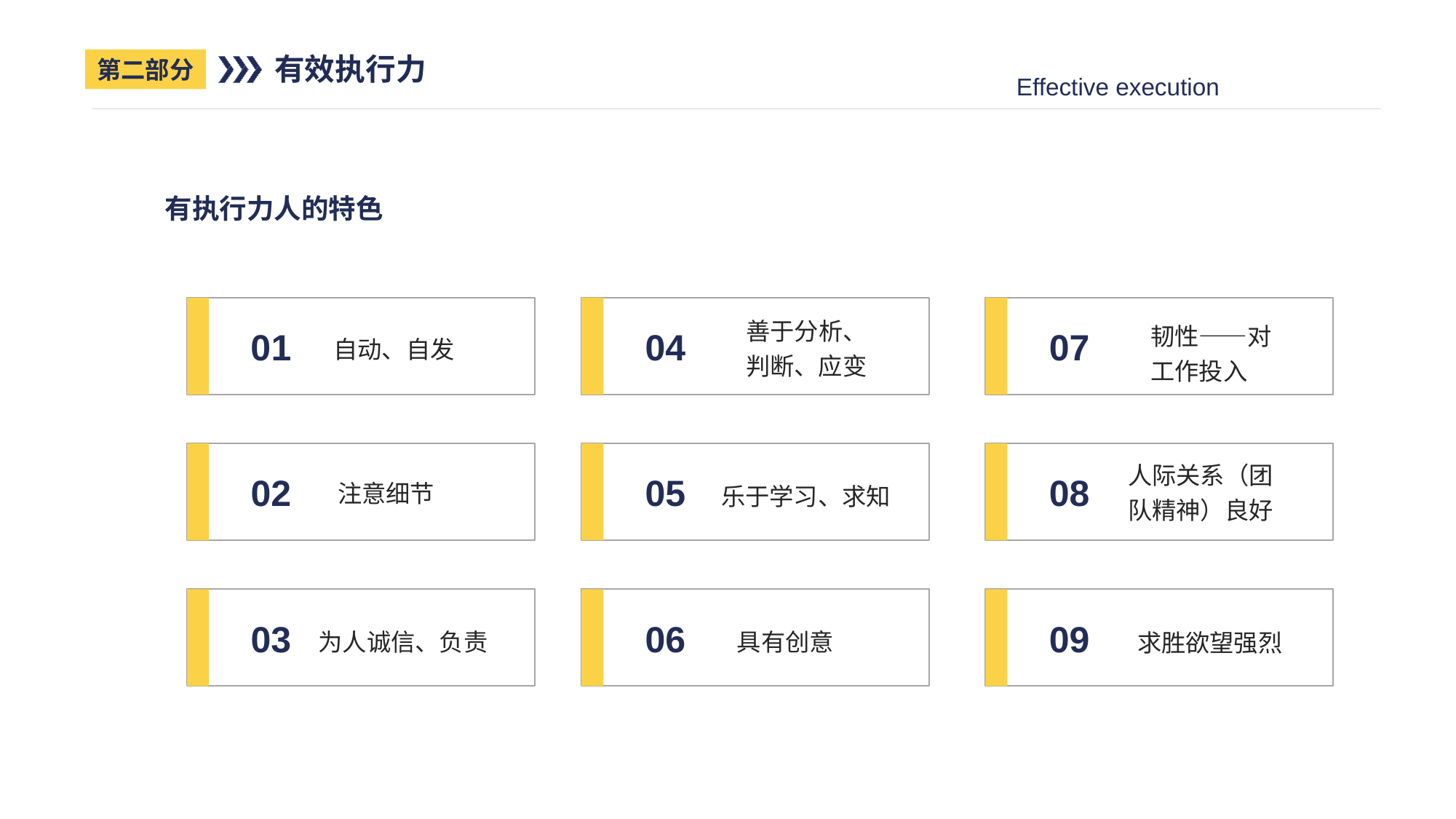

有效执行力
第二部分

Effective execution
# 有执行力人的特色

0 1

04

07
善于分析、判断、应变
韧性——对工作投入
自动、自发

02

05

08
人际关系（团队精神）良好
注意细节
乐于学习、求知

03

06

09
为人诚信、负责
具有创意
求胜欲望强烈